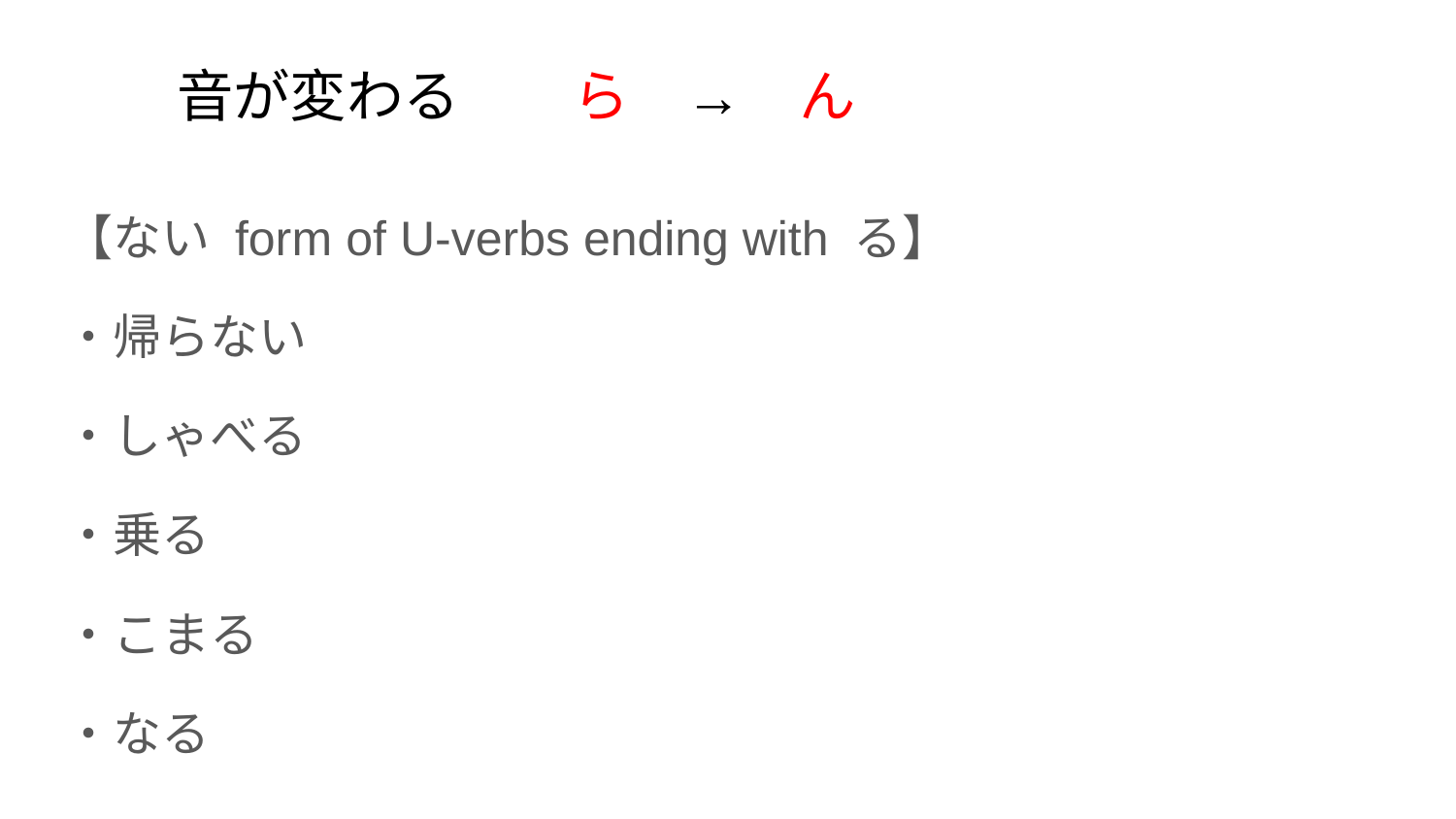

# 音が変わる　　ら　→　ん
【ない form of U-verbs ending with る】
・帰らない
・しゃべる
・乗る
・こまる
・なる